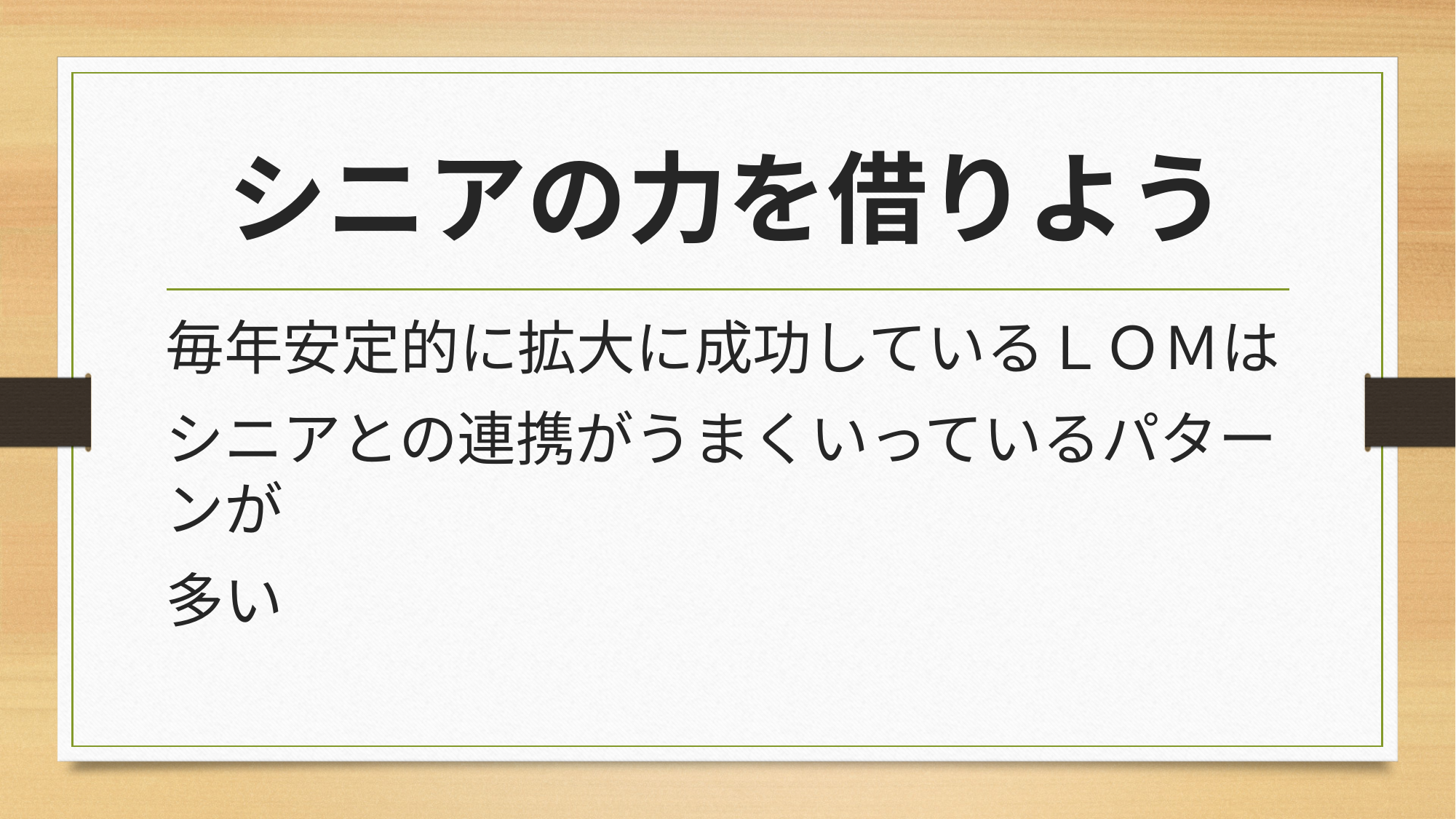

# シニアの力を借りよう
毎年安定的に拡大に成功しているＬＯＭは
シニアとの連携がうまくいっているパターンが
多い